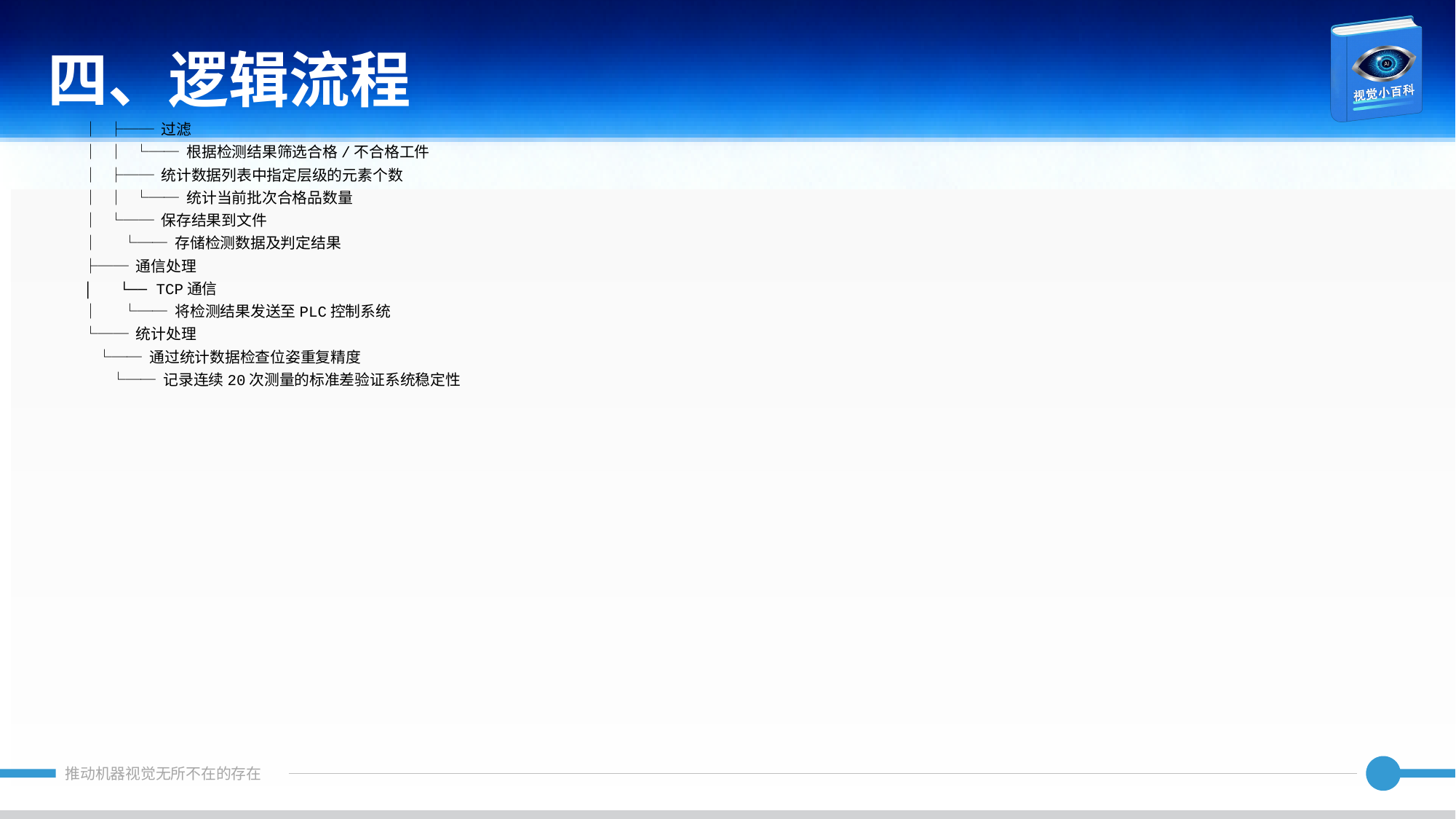

四、逻辑流程

│   ├── 过滤
│   │   └── 根据检测结果筛选合格/不合格工件
│   ├── 统计数据列表中指定层级的元素个数
│   │   └── 统计当前批次合格品数量
│   └── 保存结果到文件
│       └── 存储检测数据及判定结果
├── 通信处理
│   └── TCP通信
│       └── 将检测结果发送至PLC控制系统
└── 统计处理
    └── 通过统计数据检查位姿重复精度
        └── 记录连续20次测量的标准差验证系统稳定性
9